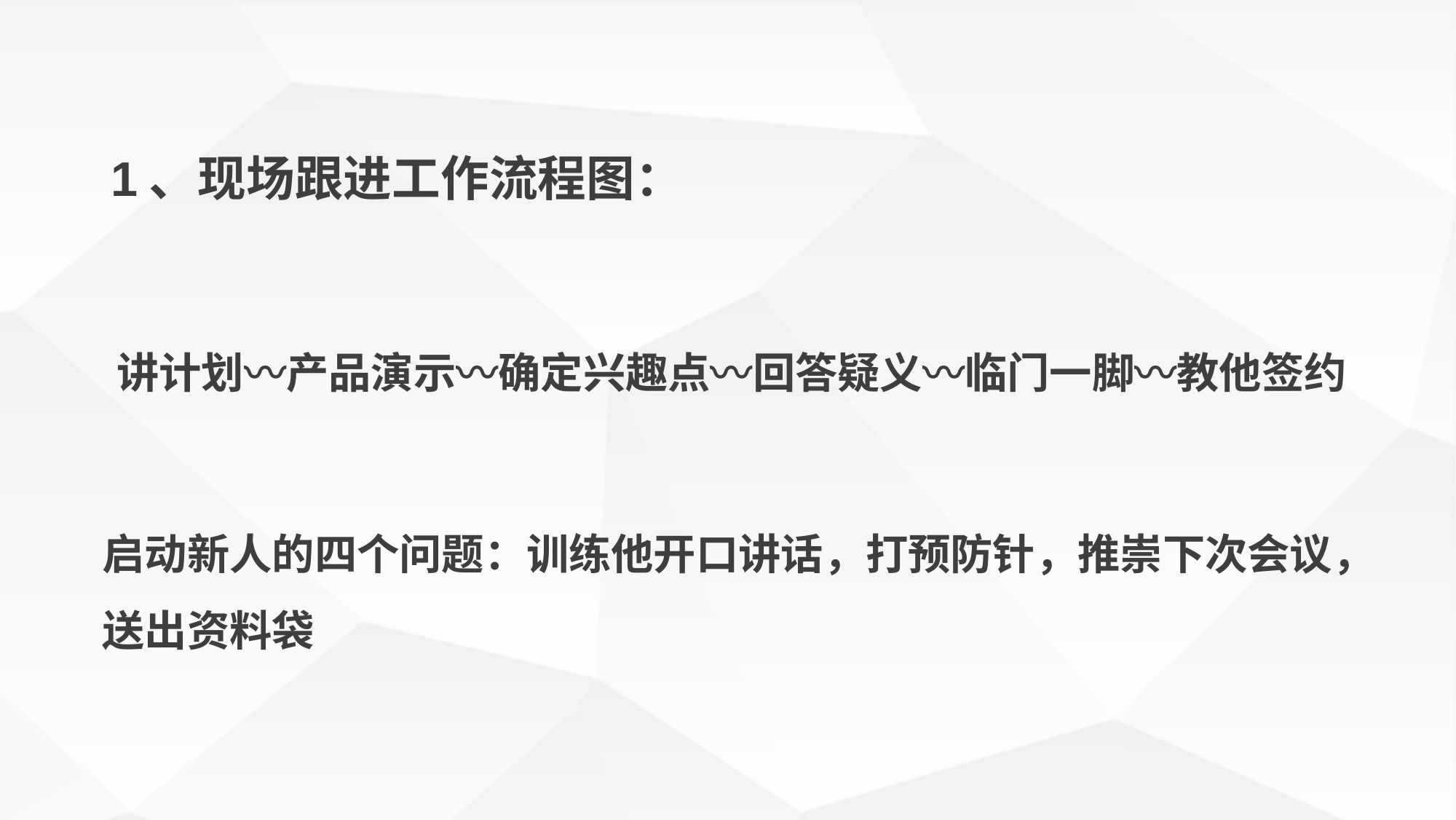

1、现场跟进工作流程图：
讲计划〰产品演示〰确定兴趣点〰回答疑义〰临门一脚〰教他签约

启动新人的四个问题：训练他开口讲话，打预防针，推崇下次会议，送出资料袋